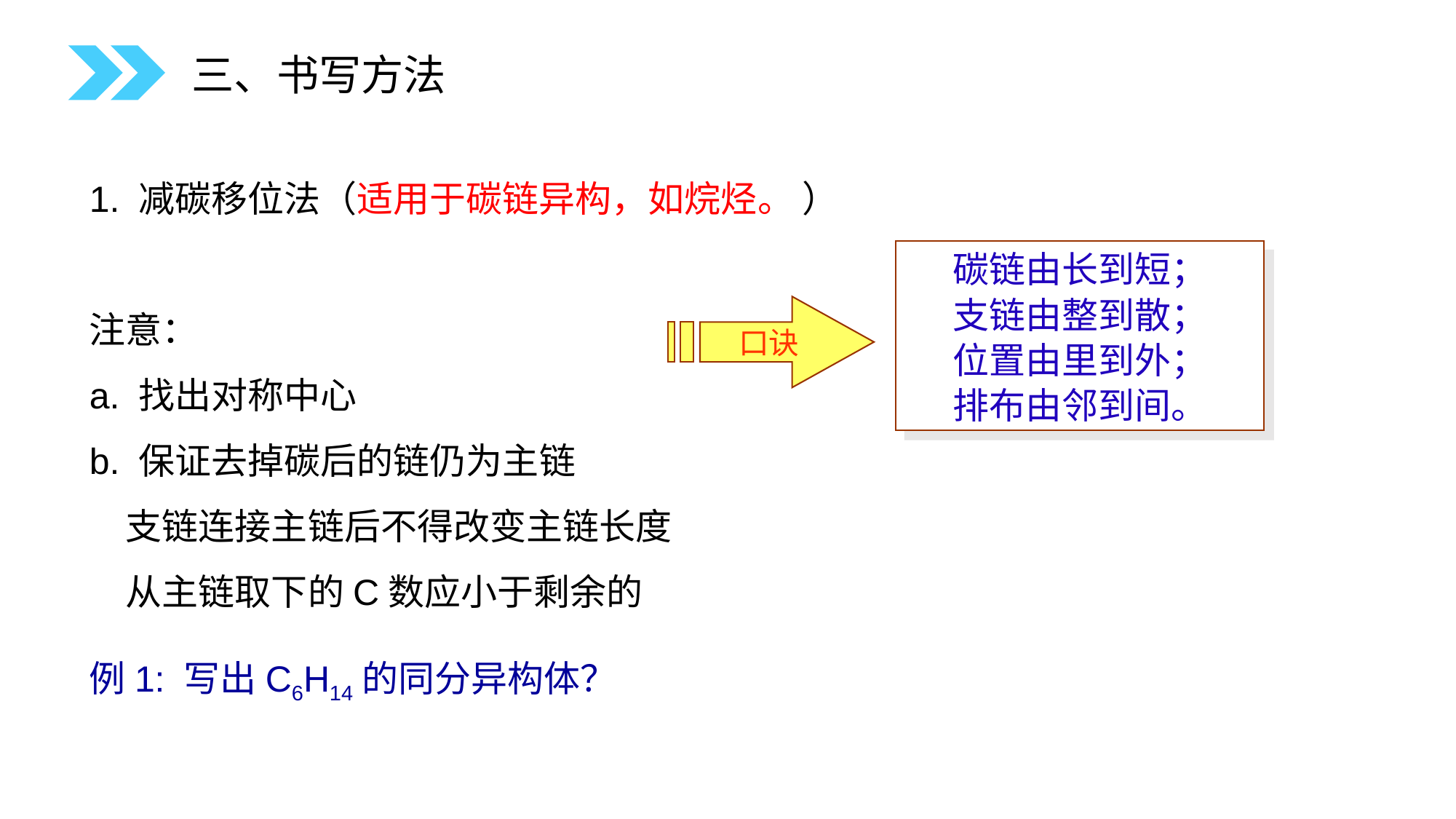

三、书写方法
1. 减碳移位法（适用于碳链异构，如烷烃。 ）

注意：
a. 找出对称中心
b. 保证去掉碳后的链仍为主链
　支链连接主链后不得改变主链长度
　从主链取下的C数应小于剩余的
例1: 写出C6H14的同分异构体？
碳链由长到短；
支链由整到散；
位置由里到外；
排布由邻到间。
口诀